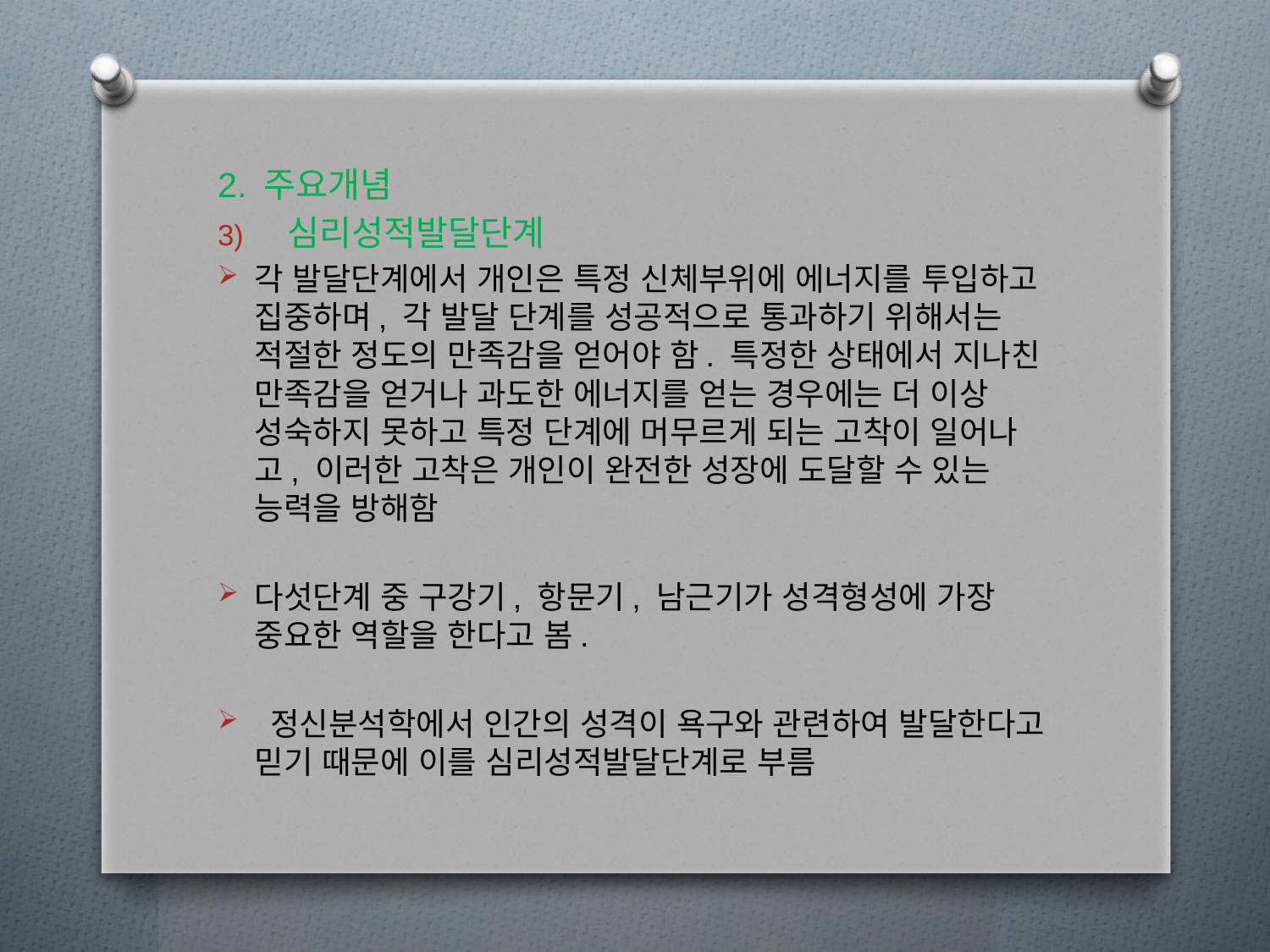

2. 주요개념
심리성적발달단계
각 발달단계에서 개인은 특정 신체부위에 에너지를 투입하고 집중하며, 각 발달 단계를 성공적으로 통과하기 위해서는 적절한 정도의 만족감을 얻어야 함. 특정한 상태에서 지나친 만족감을 얻거나 과도한 에너지를 얻는 경우에는 더 이상 성숙하지 못하고 특정 단계에 머무르게 되는 고착이 일어나고, 이러한 고착은 개인이 완전한 성장에 도달할 수 있는 능력을 방해함

다섯단계 중 구강기, 항문기, 남근기가 성격형성에 가장 중요한 역할을 한다고 봄.

 정신분석학에서 인간의 성격이 욕구와 관련하여 발달한다고 믿기 때문에 이를 심리성적발달단계로 부름